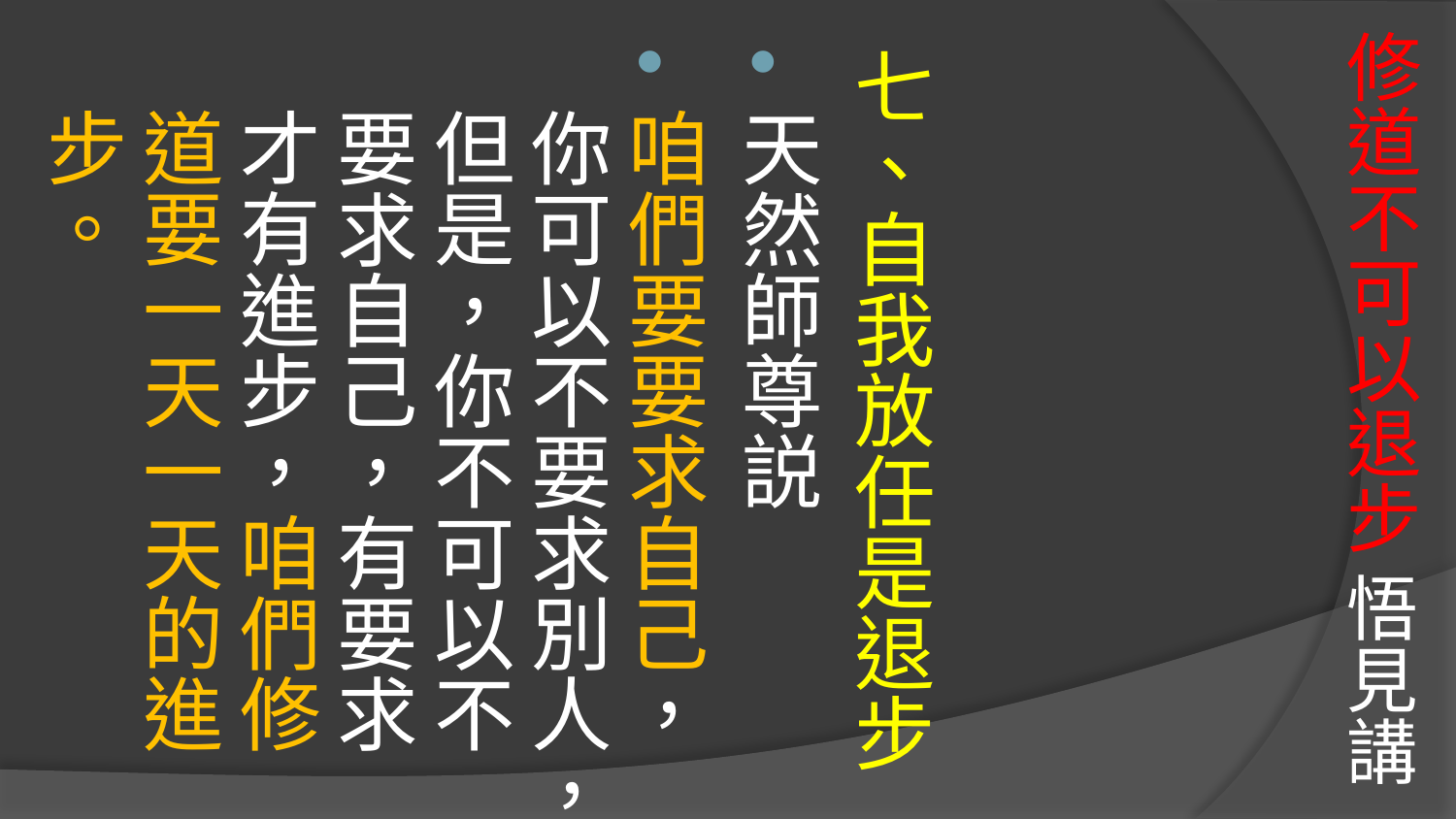

# 修道不可以退步 悟見講
七、自我放任是退步
天然師尊説
咱們要要求自己，你可以不要求別人，但是，你不可以不要求自己，有要求才有進步，咱們修道要一天一天的進步。